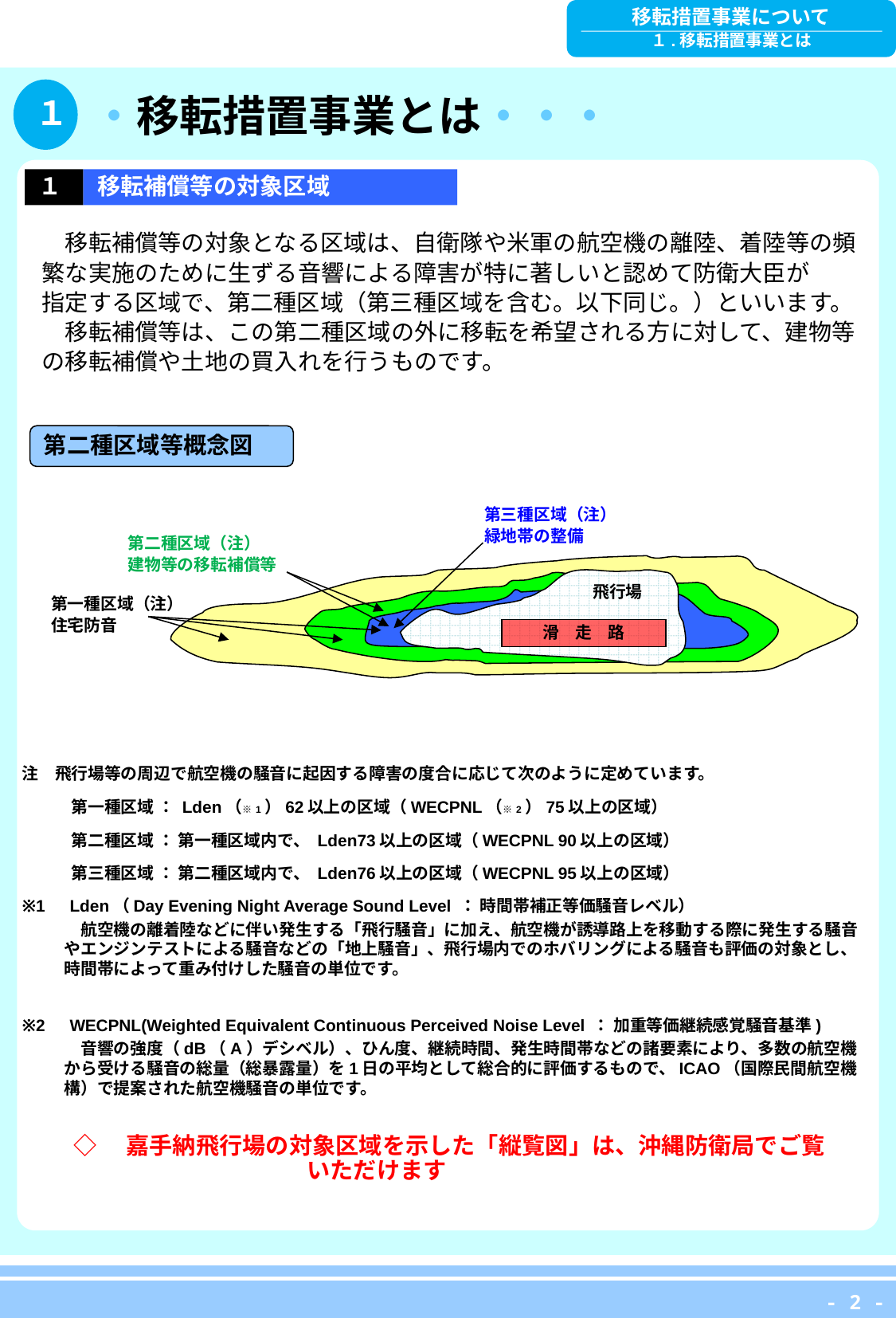

移転措置事業について
１.移転措置事業とは

# ・移転措置事業とは・・・
１

１
移転補償等の対象区域
　移転補償等の対象となる区域は、自衛隊や米軍の航空機の離陸、着陸等の頻
繁な実施のために生ずる音響による障害が特に著しいと認めて防衛大臣が
指定する区域で、第二種区域（第三種区域を含む。以下同じ。）といいます。
　移転補償等は、この第二種区域の外に移転を希望される方に対して、建物等
の移転補償や土地の買入れを行うものです。
第二種区域等概念図
第三種区域（注）
緑地帯の整備
第二種区域（注）
建物等の移転補償等

飛行場
滑　走　路

第一種区域（注）
住宅防音

注　飛行場等の周辺で航空機の騒音に起因する障害の度合に応じて次のように定めています。
　　　第一種区域 ： Lden（※1）62以上の区域（WECPNL（※2）75以上の区域）
　　　第二種区域 ： 第一種区域内で、 Lden73以上の区域（WECPNL 90以上の区域）
　　　第三種区域 ： 第二種区域内で、 Lden76以上の区域（WECPNL 95以上の区域）
※1　Lden（Day Evening Night Average Sound Level ： 時間帯補正等価騒音レベル）
　航空機の離着陸などに伴い発生する「飛行騒音」に加え、航空機が誘導路上を移動する際に発生する騒音やエンジンテストによる騒音などの「地上騒音」、飛行場内でのホバリングによる騒音も評価の対象とし、時間帯によって重み付けした騒音の単位です。

※2　WECPNL(Weighted Equivalent Continuous Perceived Noise Level ： 加重等価継続感覚騒音基準)
　音響の強度（dB（A）デシベル）、ひん度、継続時間、発生時間帯などの諸要素により、多数の航空機から受ける騒音の総量（総暴露量）を1日の平均として総合的に評価するもので、ICAO（国際民間航空機構）で提案された航空機騒音の単位です。
◇　嘉手納飛行場の対象区域を示した「縦覧図」は、沖縄防衛局でご覧　　　　　　　　　　　いただけます

- 2 -